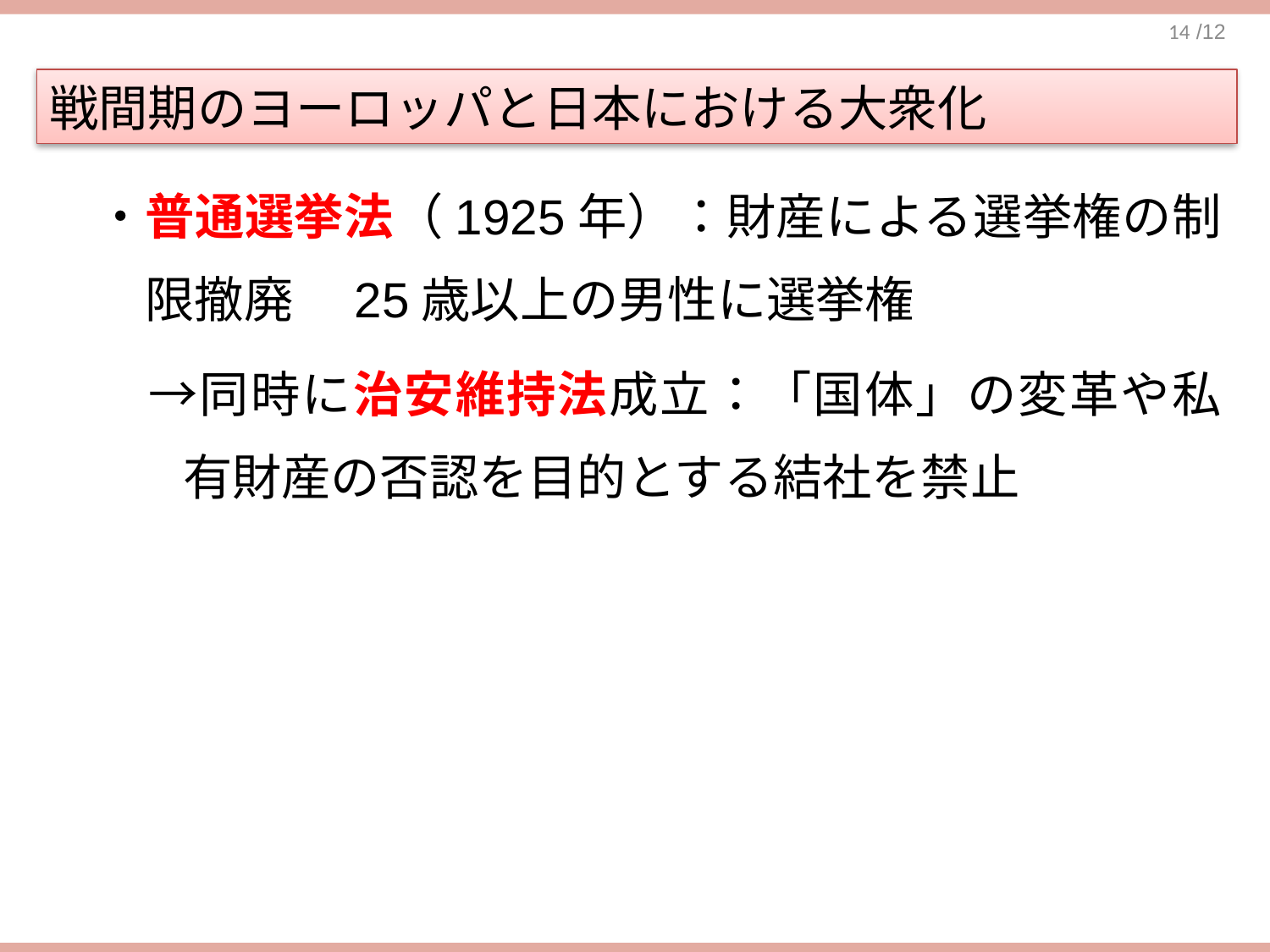

戦間期のヨーロッパと日本における大衆化
　・普通選挙法（1925年）：財産による選挙権の制限撤廃　25歳以上の男性に選挙権
　　→同時に治安維持法成立：「国体」の変革や私有財産の否認を目的とする結社を禁止